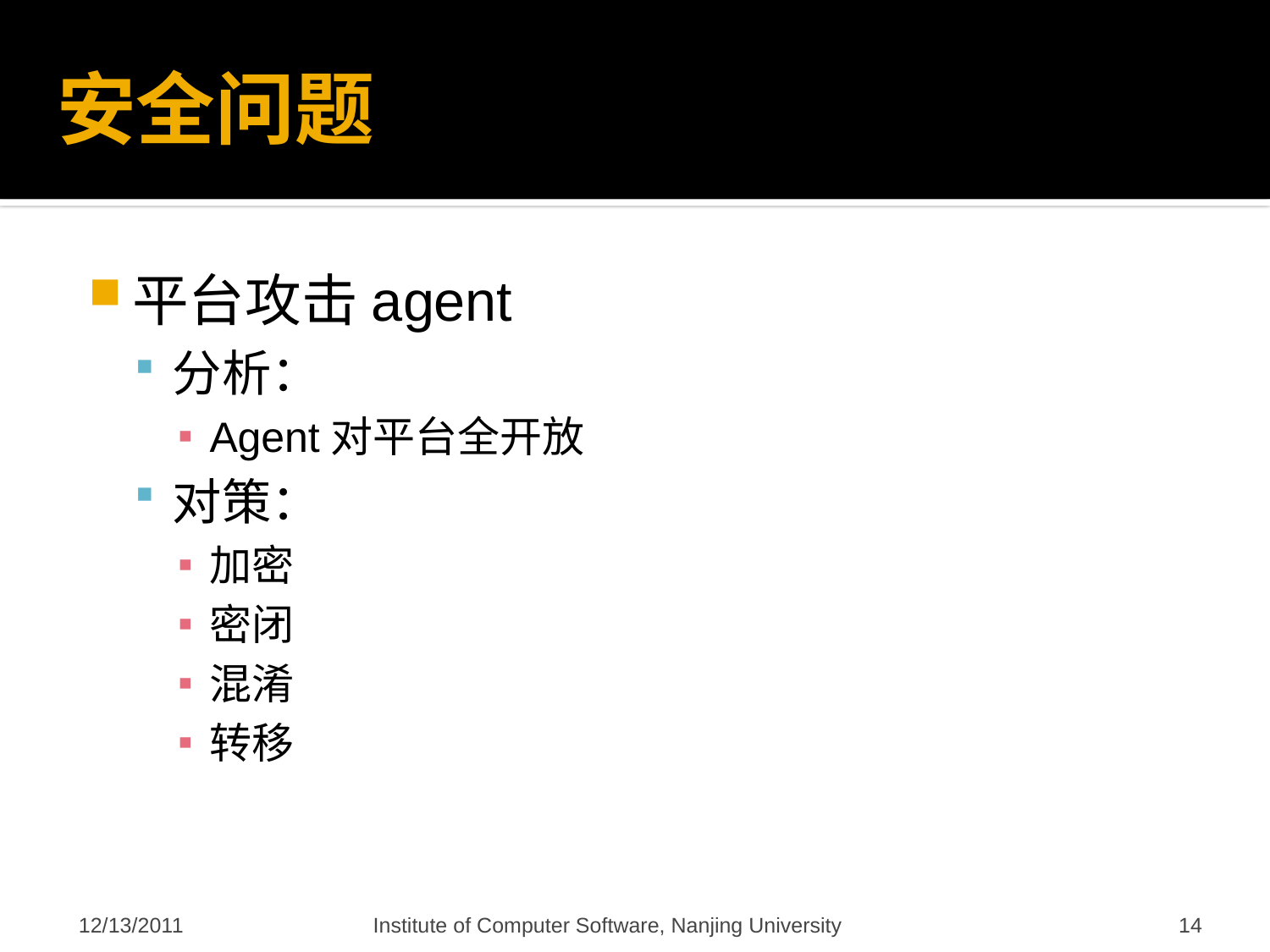

# 安全问题
平台攻击agent
分析：
Agent对平台全开放
对策：
加密
密闭
混淆
转移
14
12/13/2011
Institute of Computer Software, Nanjing University
14